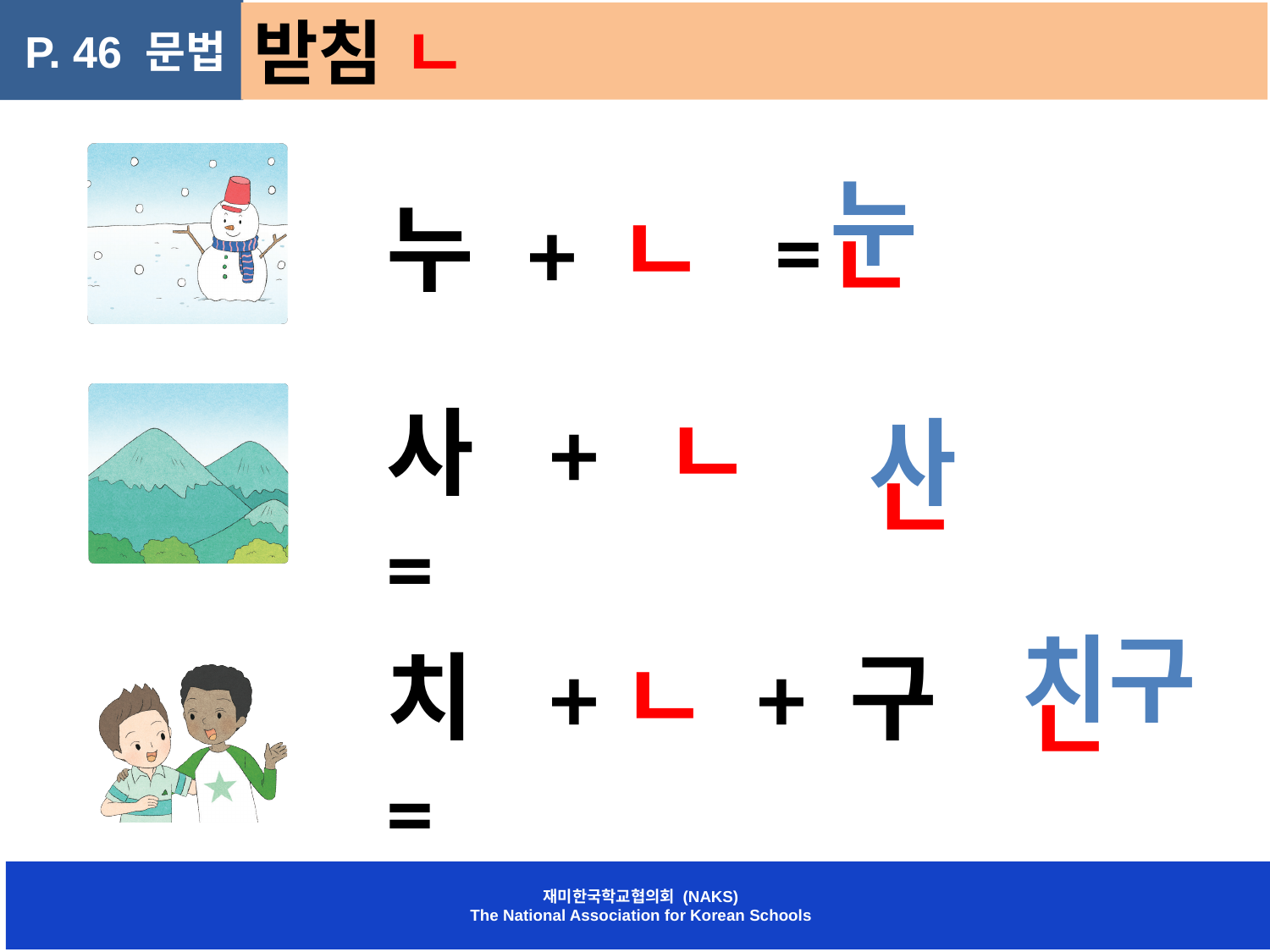

P. 46 문법
받침 ㄴ

누
누
=
ㄴ
+
ㄴ

사  +  ㄴ   =
사
ㄴ
치구
치  +ㄴ + 구 =

ㄴ
재미한국학교협의회 (NAKS)
The National Association for Korean Schools